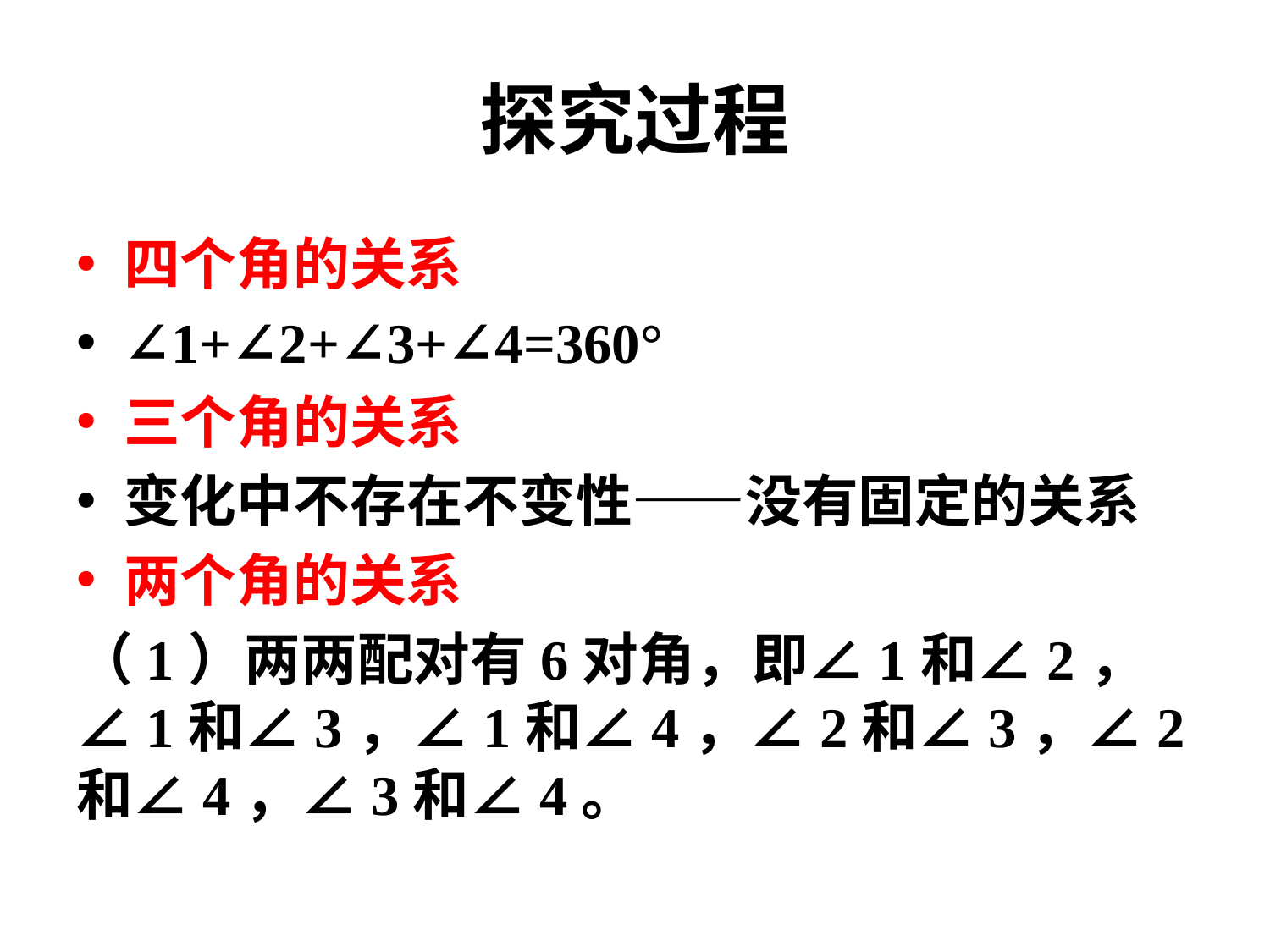

# 探究过程
四个角的关系
∠1+∠2+∠3+∠4=360°
三个角的关系
变化中不存在不变性——没有固定的关系
两个角的关系
（1）两两配对有6对角，即∠1和∠2，∠1和∠3，∠1和∠4，∠2和∠3，∠2和∠4，∠3和∠4。